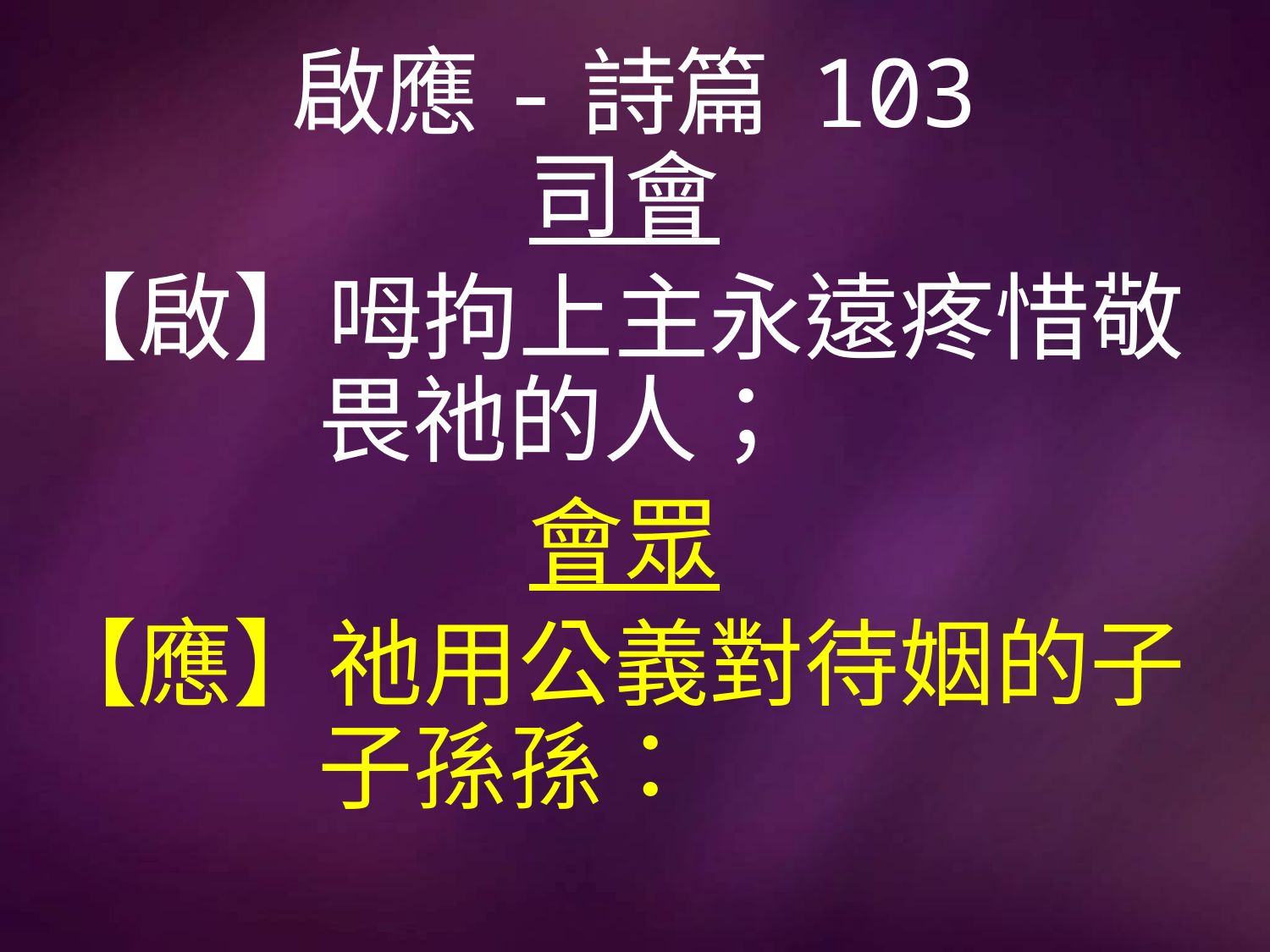

# 啟應-詩篇 103
司會
【啟】呣拘上主永遠疼惜敬		 畏祂的人；
會眾
【應】祂用公義對待姻的子		 子孫孫：